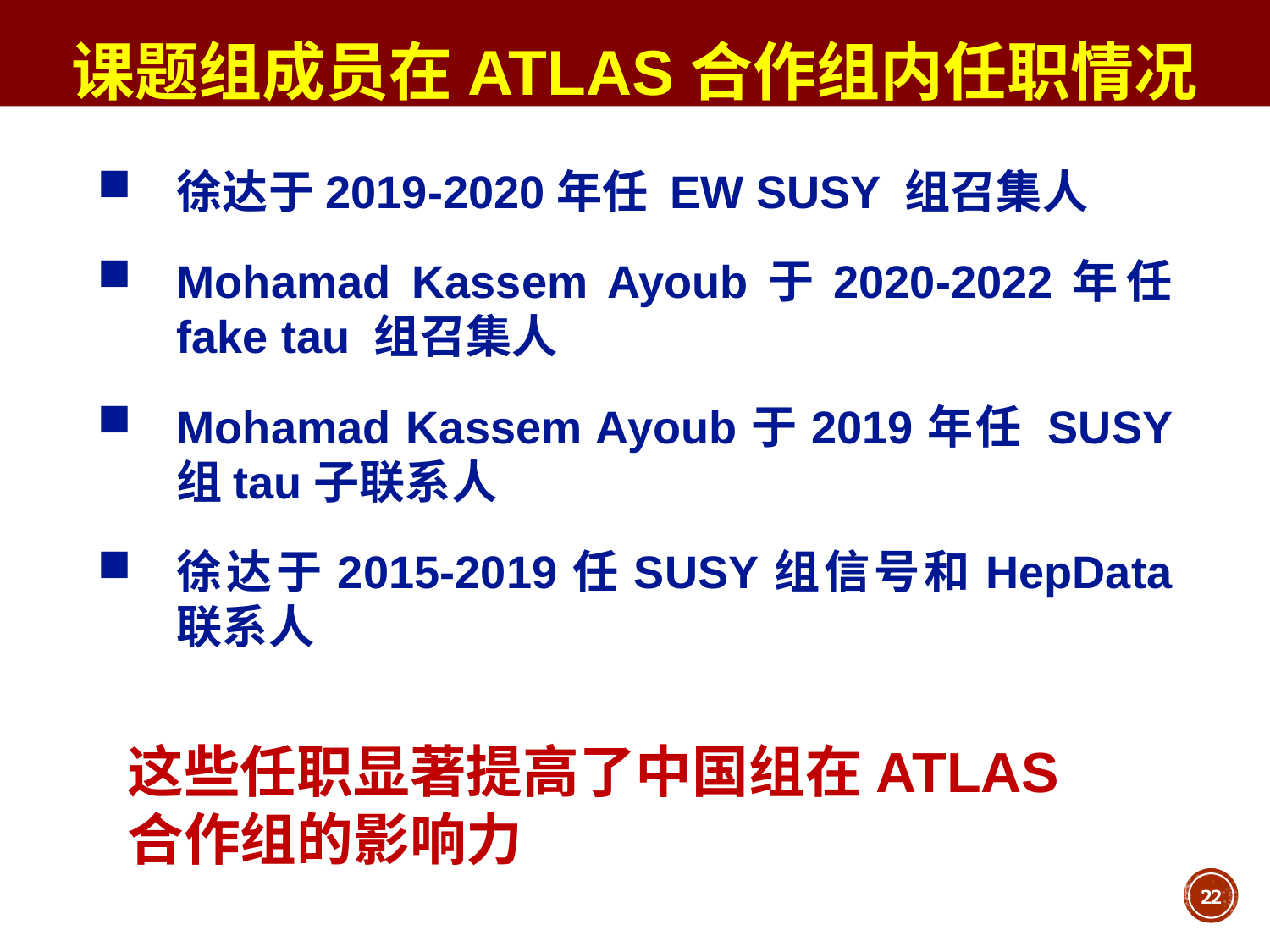

课题组成员在ATLAS合作组内任职情况
徐达于2019-2020年任 EW SUSY 组召集人
Mohamad Kassem Ayoub于2020-2022年任 fake tau 组召集人
Mohamad Kassem Ayoub于2019年任 SUSY 组tau子联系人
徐达于2015-2019任SUSY组信号和HepData 联系人
这些任职显著提高了中国组在ATLAS合作组的影响力
22